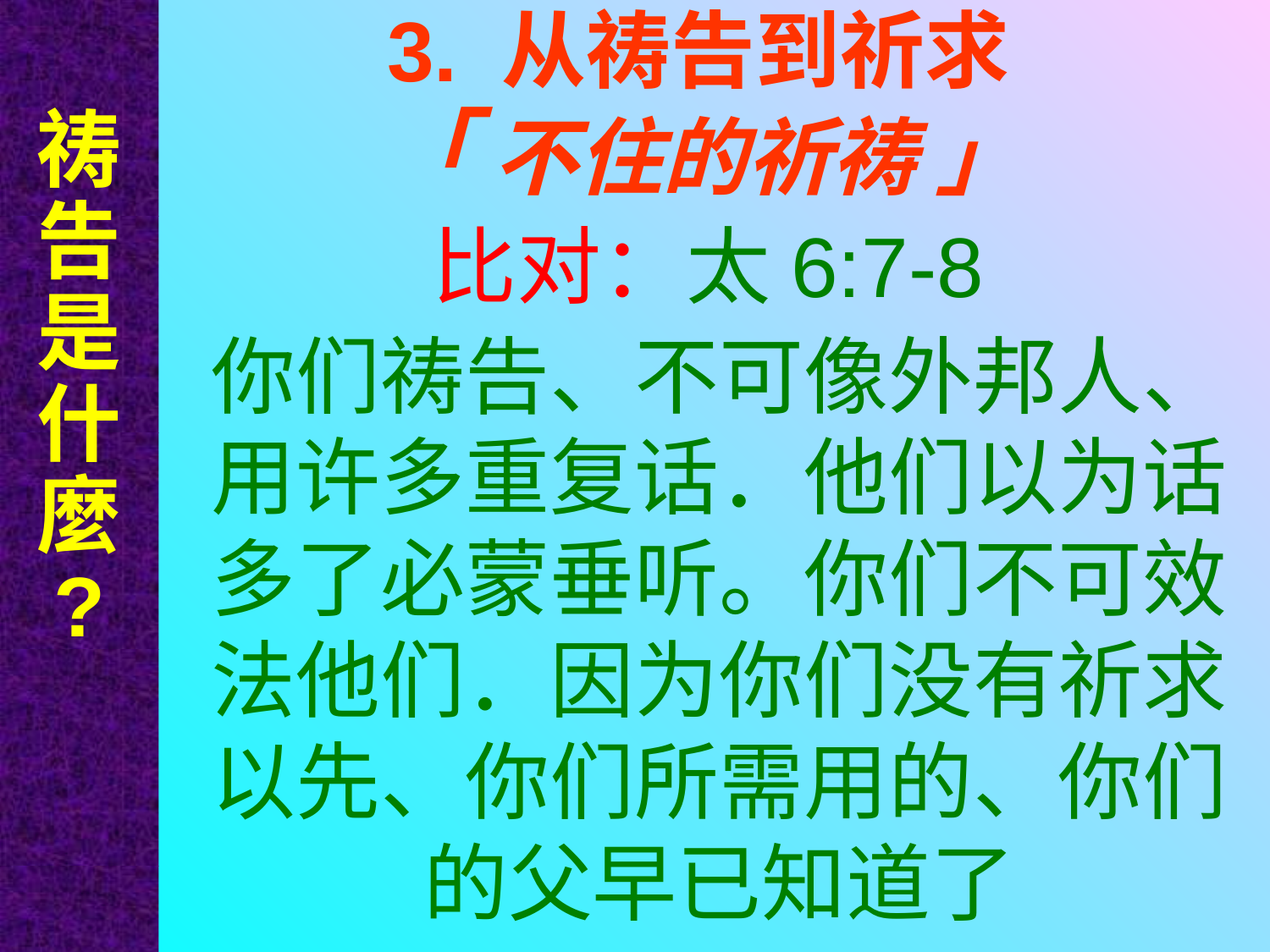

祷告是什麼
?

# 3. 从祷告到祈求 「 不住的祈祷 」
比对：太6:7-8
你们祷告、不可像外邦人、用许多重复话．他们以为话多了必蒙垂听。你们不可效法他们．因为你们没有祈求以先、你们所需用的、你们的父早已知道了